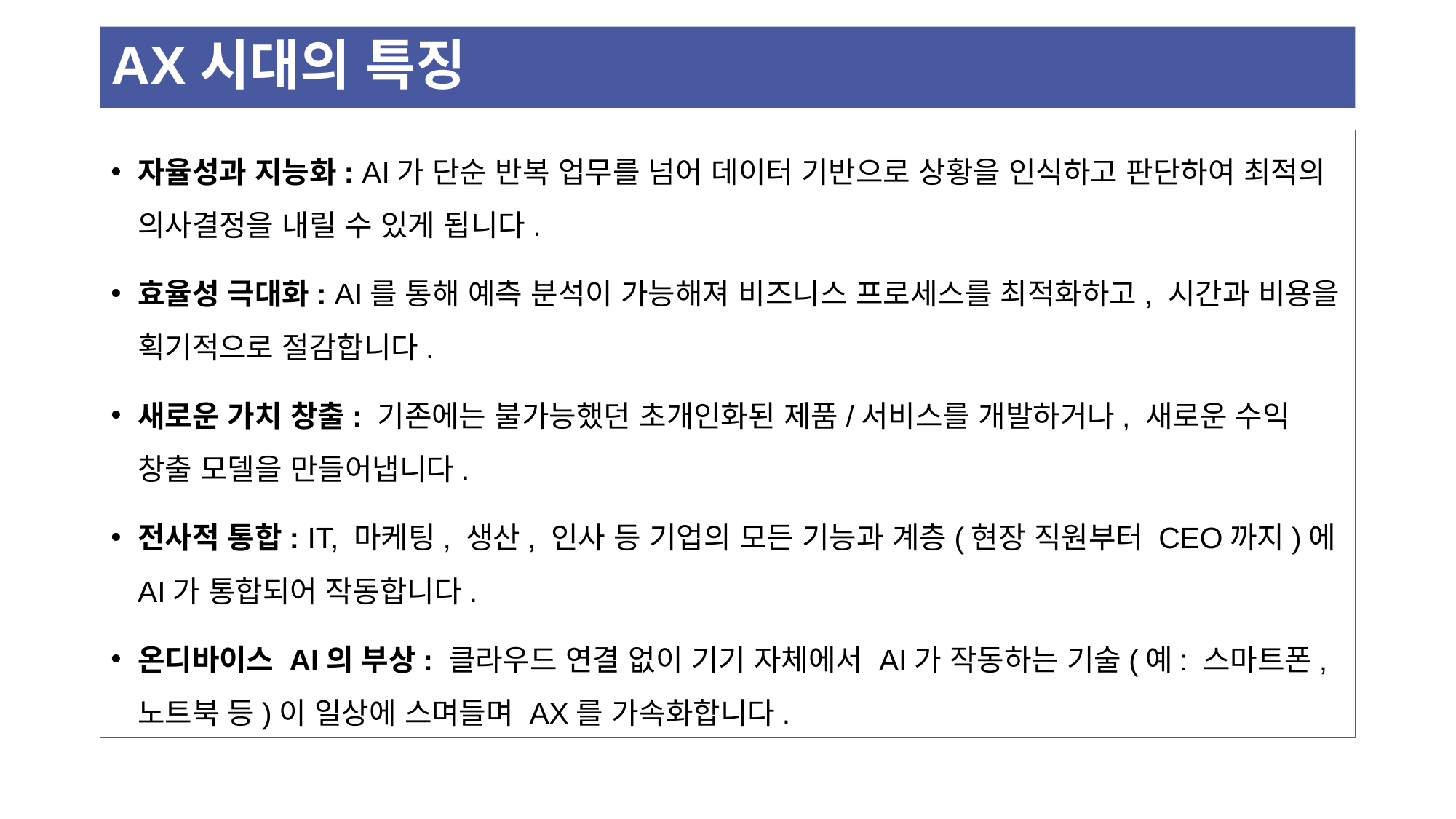

# AX시대의 특징
자율성과 지능화: AI가 단순 반복 업무를 넘어 데이터 기반으로 상황을 인식하고 판단하여 최적의 의사결정을 내릴 수 있게 됩니다.
효율성 극대화: AI를 통해 예측 분석이 가능해져 비즈니스 프로세스를 최적화하고, 시간과 비용을 획기적으로 절감합니다.
새로운 가치 창출: 기존에는 불가능했던 초개인화된 제품/서비스를 개발하거나, 새로운 수익 창출 모델을 만들어냅니다.
전사적 통합: IT, 마케팅, 생산, 인사 등 기업의 모든 기능과 계층(현장 직원부터 CEO까지)에 AI가 통합되어 작동합니다.
온디바이스 AI의 부상: 클라우드 연결 없이 기기 자체에서 AI가 작동하는 기술(예: 스마트폰, 노트북 등)이 일상에 스며들며 AX를 가속화합니다.